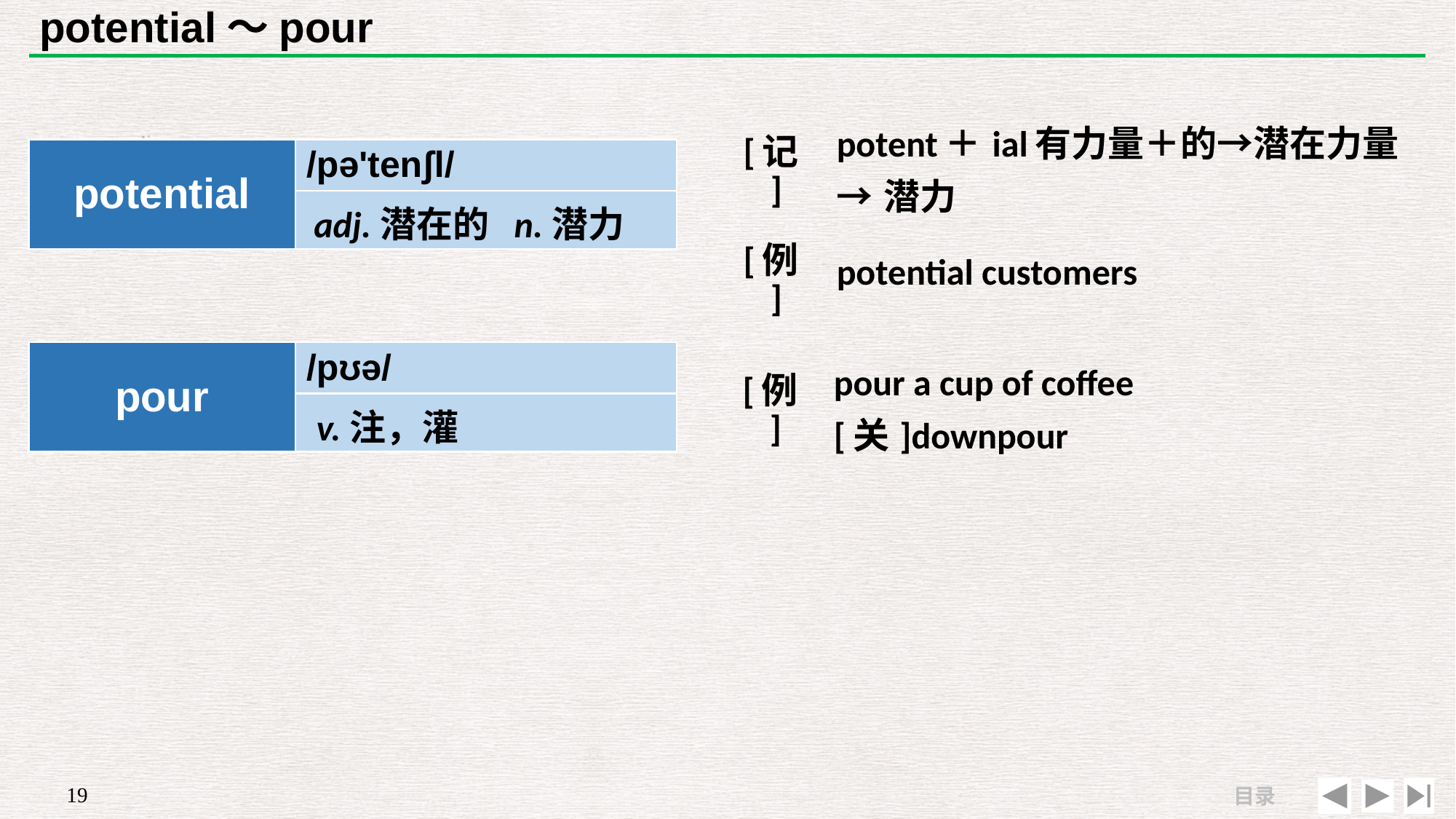

# potential～pour

| [记] | potent＋ial有力量＋的→潜在力量 →潜力 |
| --- | --- |
| [例] | potential customers |
| potential | /pə'tenʃl/ |
| --- | --- |
|  |  |
adj.潜在的  n.潜力
|  |  |
| --- | --- |
| [例] | pour a cup of coffee　 [关]downpour |
| pour | /pʊə/ |
| --- | --- |
|  |  |
v.注，灌